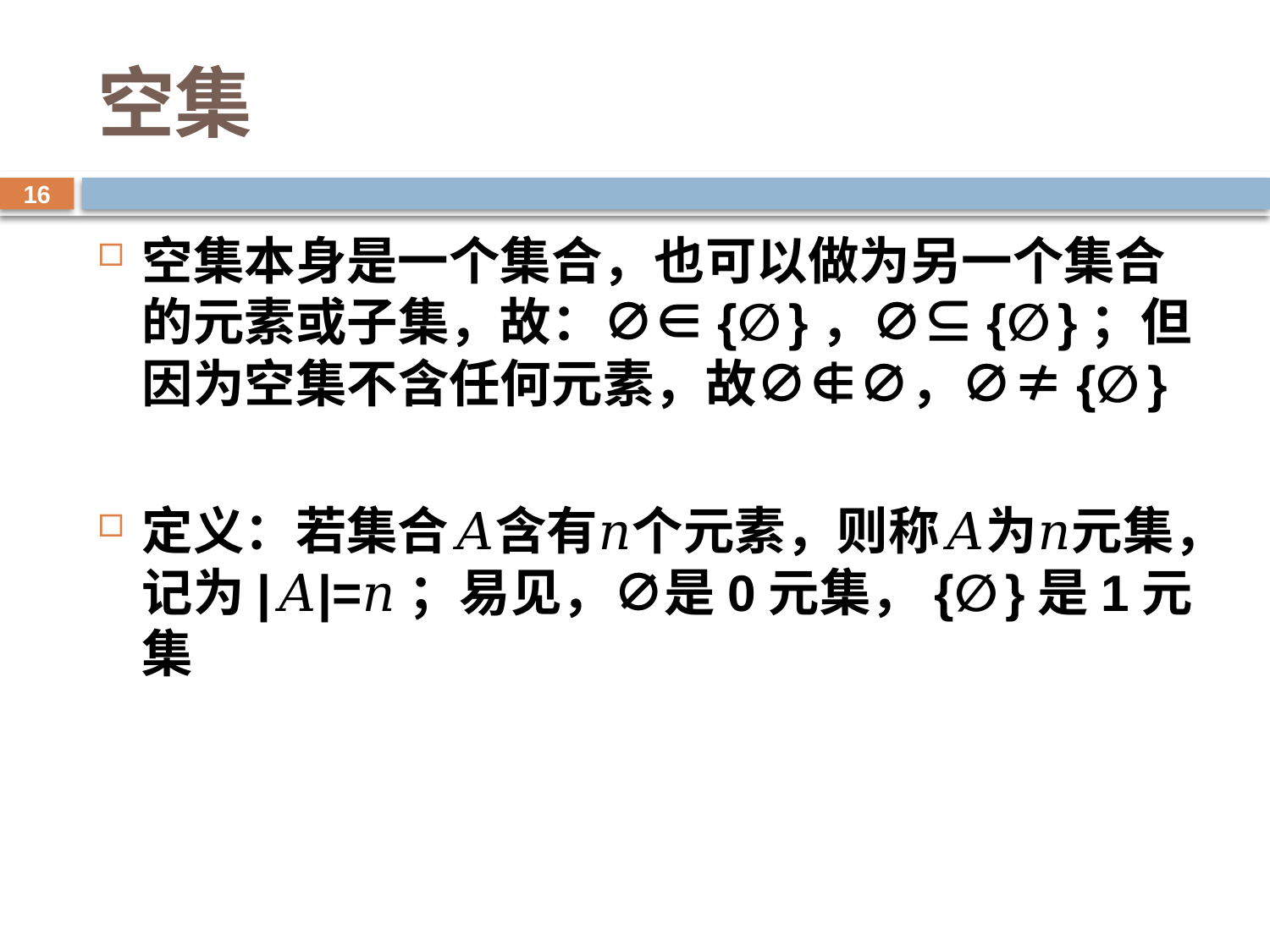

# 空集
16
空集本身是一个集合，也可以做为另一个集合的元素或子集，故：∅∈{∅}，∅⊆{∅}；但因为空集不含任何元素，故∅∉∅，∅≠{∅}

定义：若集合𝐴含有𝑛个元素，则称𝐴为𝑛元集，记为|𝐴|=𝑛；易见，∅是0元集，{∅}是1元集